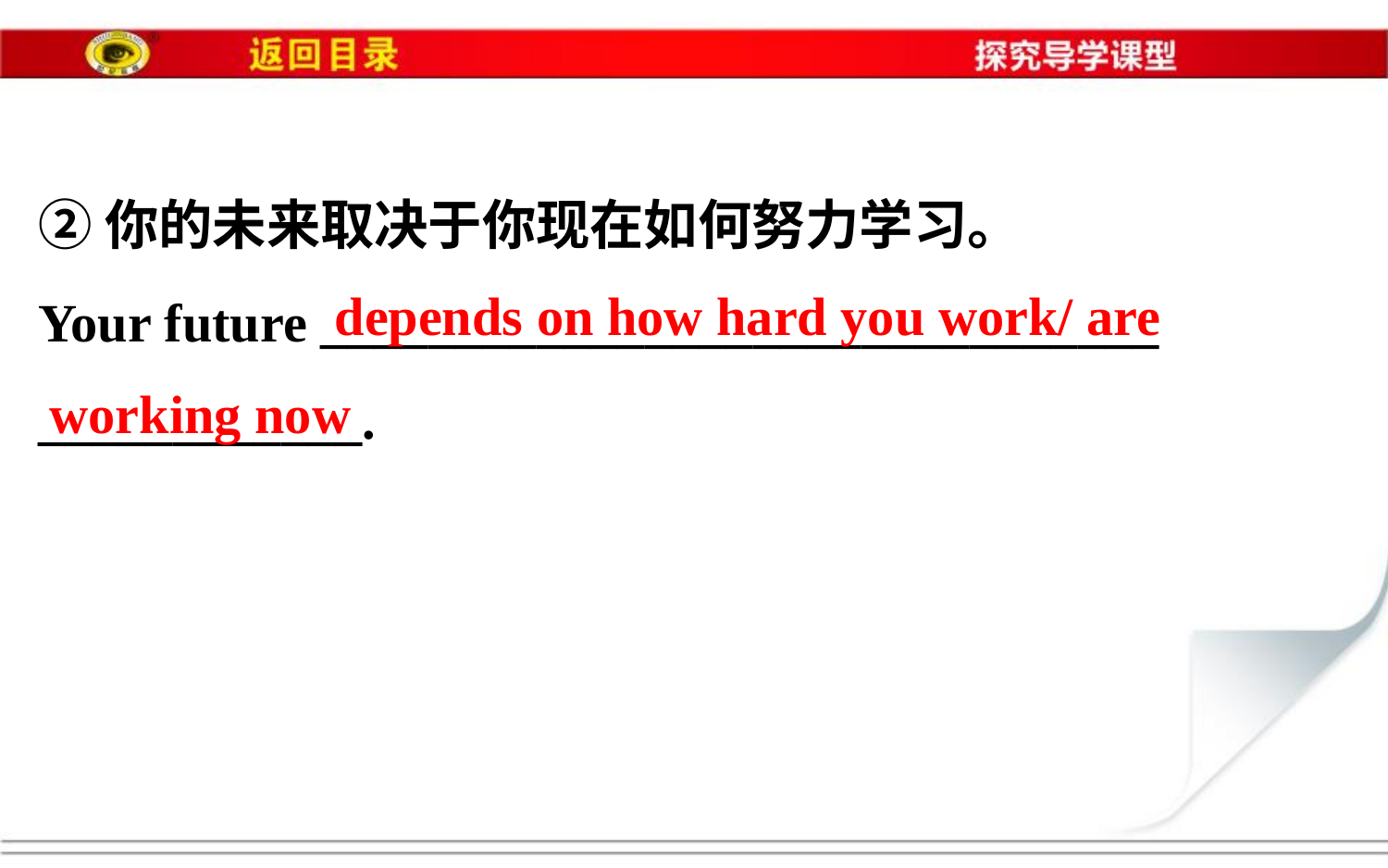

②你的未来取决于你现在如何努力学习。
Your future _______________________________
____________.
depends on how hard you work/ are
working now